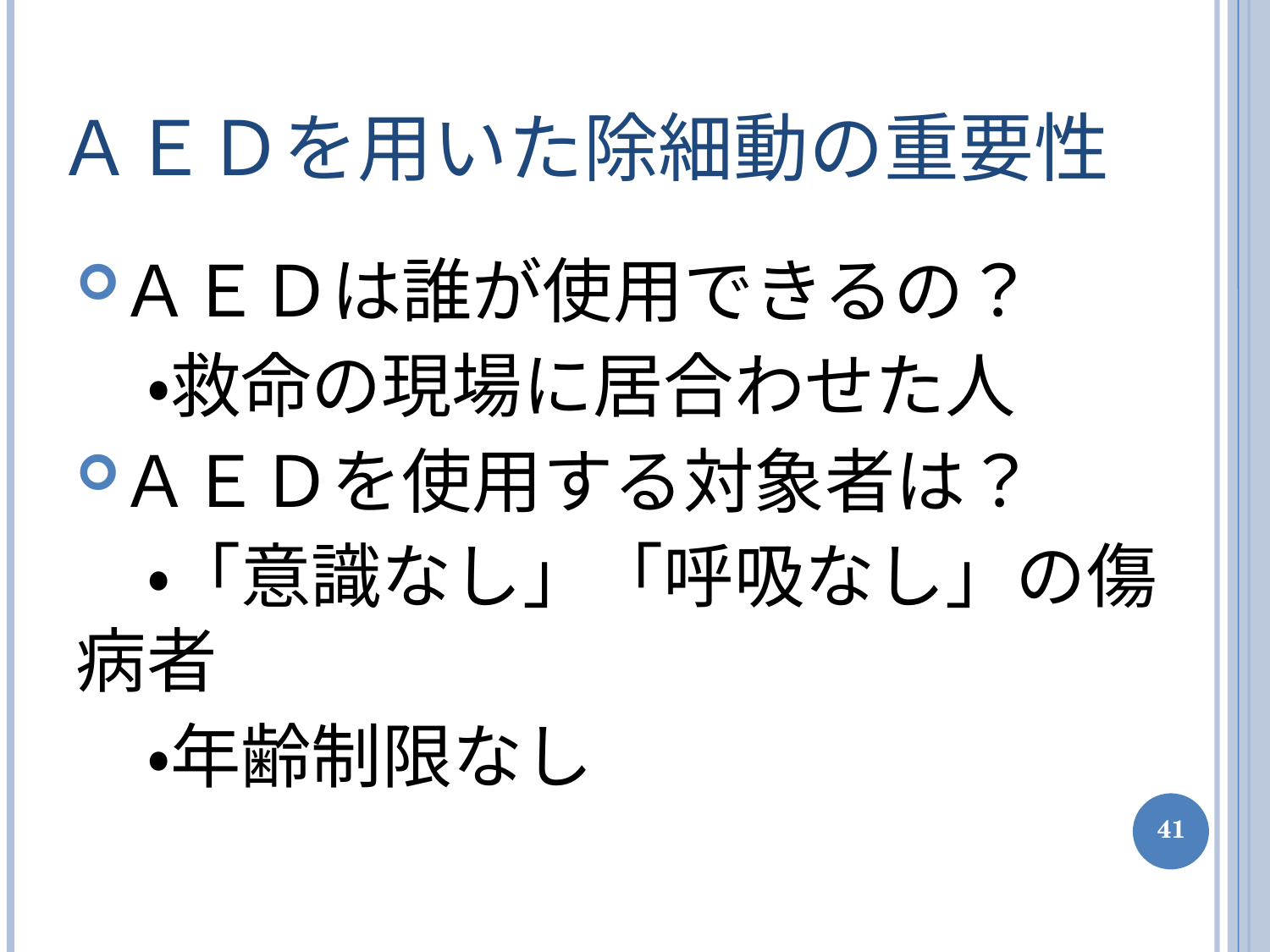

ＡＥＤを用いた除細動の重要性
ＡＥＤは誰が使用できるの？
　・救命の現場に居合わせた人
ＡＥＤを使用する対象者は？
　・「意識なし」「呼吸なし」の傷病者
　・年齢制限なし
41